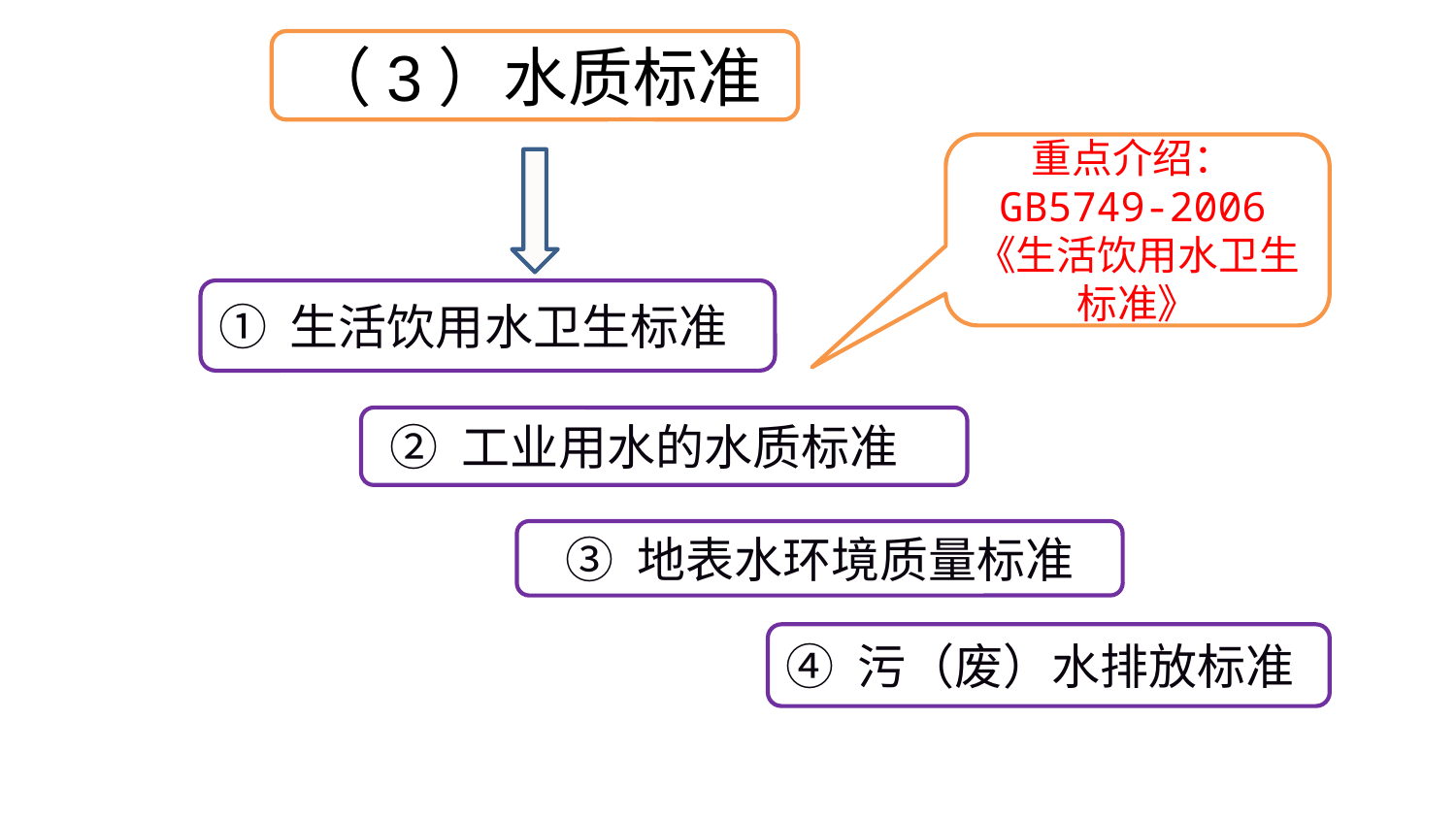

（3）水质标准
重点介绍：GB5749-2006《生活饮用水卫生标准》

① 生活饮用水卫生标准
 ② 工业用水的水质标准
③ 地表水环境质量标准
④ 污（废）水排放标准